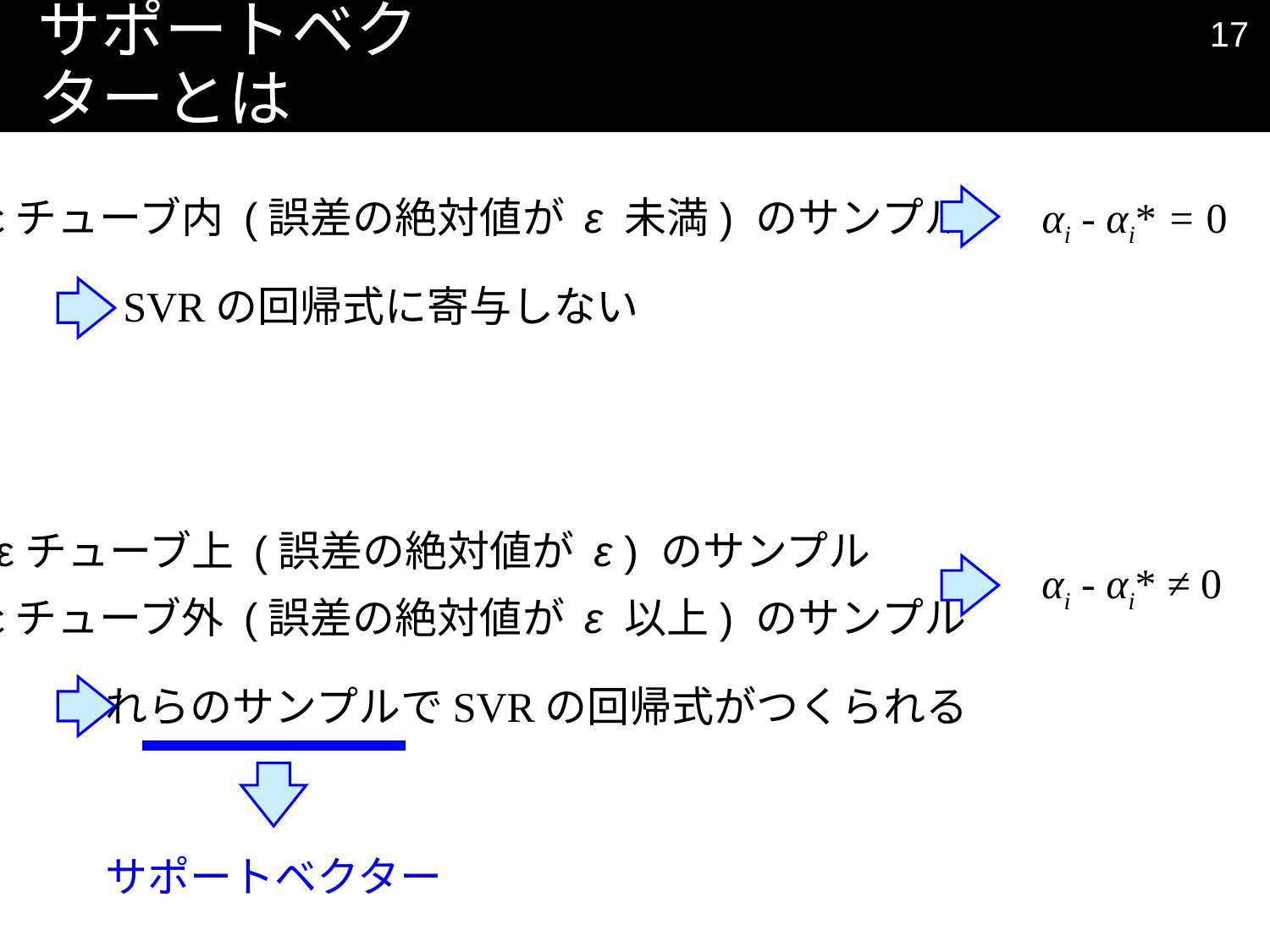

17
# サポートベクターとは
εチューブ内 (誤差の絶対値が ε 未満) のサンプル
αi - αi* = 0

SVRの回帰式に寄与しない

εチューブ上 (誤差の絶対値が ε ) のサンプル
αi - αi* ≠ 0

εチューブ外 (誤差の絶対値が ε 以上) のサンプル
これらのサンプルでSVRの回帰式がつくられる

サポートベクター